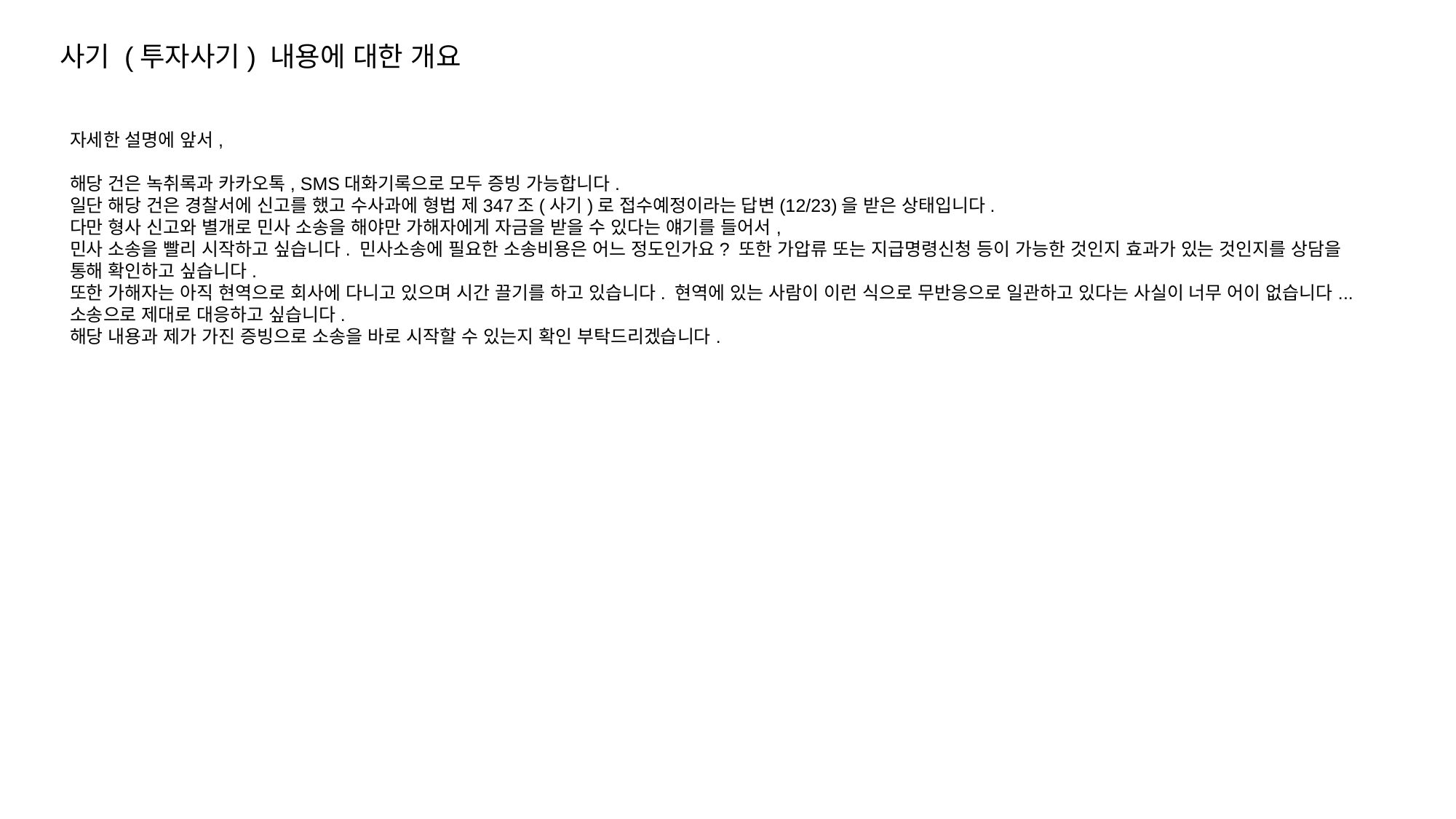

사기 (투자사기) 내용에 대한 개요
자세한 설명에 앞서,

해당 건은 녹취록과 카카오톡, SMS대화기록으로 모두 증빙 가능합니다.
일단 해당 건은 경찰서에 신고를 했고 수사과에 형법 제347조(사기)로 접수예정이라는 답변(12/23)을 받은 상태입니다.
다만 형사 신고와 별개로 민사 소송을 해야만 가해자에게 자금을 받을 수 있다는 얘기를 들어서,
민사 소송을 빨리 시작하고 싶습니다. 민사소송에 필요한 소송비용은 어느 정도인가요? 또한 가압류 또는 지급명령신청 등이 가능한 것인지 효과가 있는 것인지를 상담을 통해 확인하고 싶습니다.
또한 가해자는 아직 현역으로 회사에 다니고 있으며 시간 끌기를 하고 있습니다. 현역에 있는 사람이 이런 식으로 무반응으로 일관하고 있다는 사실이 너무 어이 없습니다...소송으로 제대로 대응하고 싶습니다.
해당 내용과 제가 가진 증빙으로 소송을 바로 시작할 수 있는지 확인 부탁드리겠습니다.